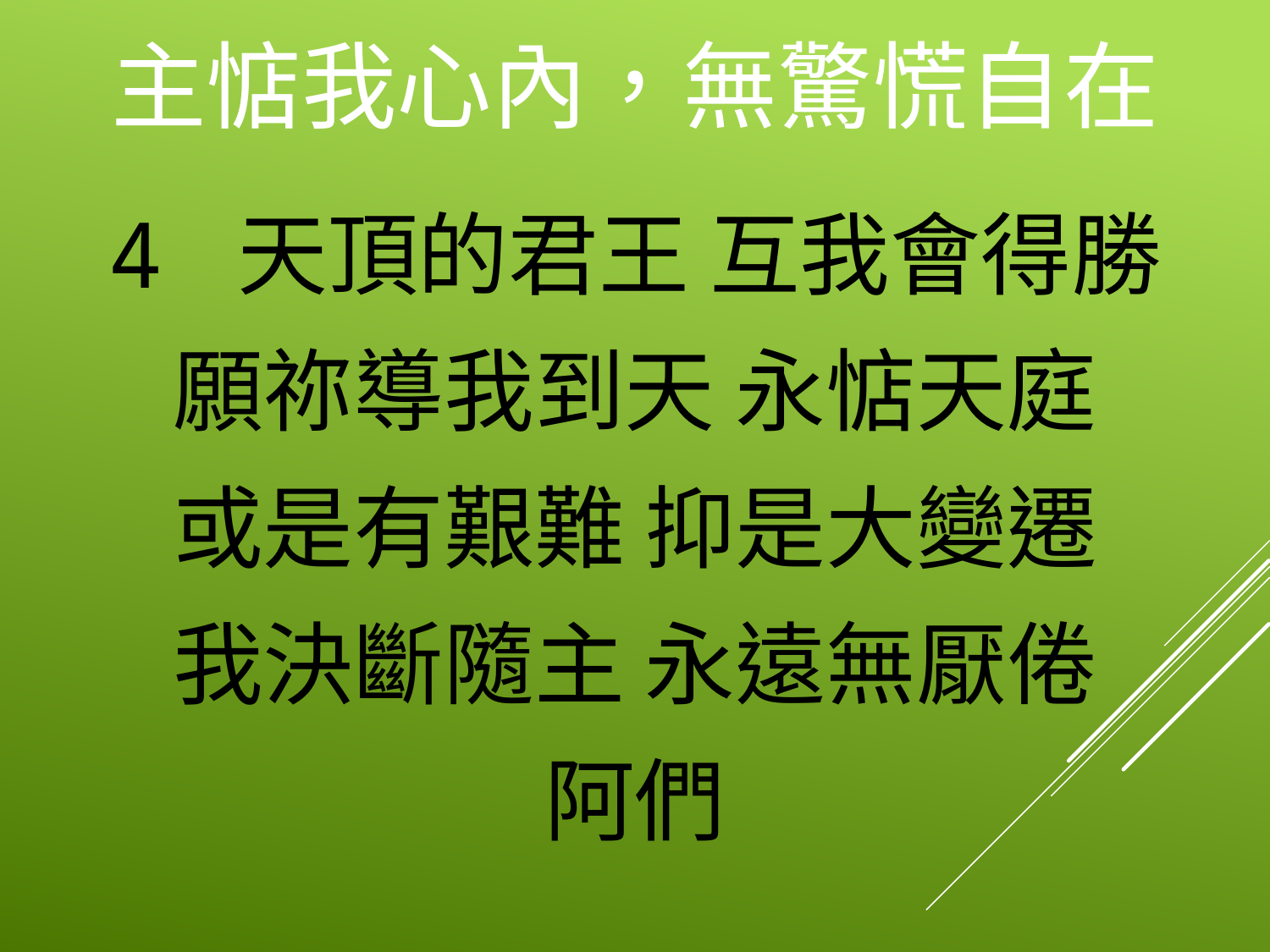

# 主惦我心內，無驚慌自在
4 天頂的君王 互我會得勝
願祢導我到天 永惦天庭
或是有艱難 抑是大變遷
我決斷隨主 永遠無厭倦
阿們